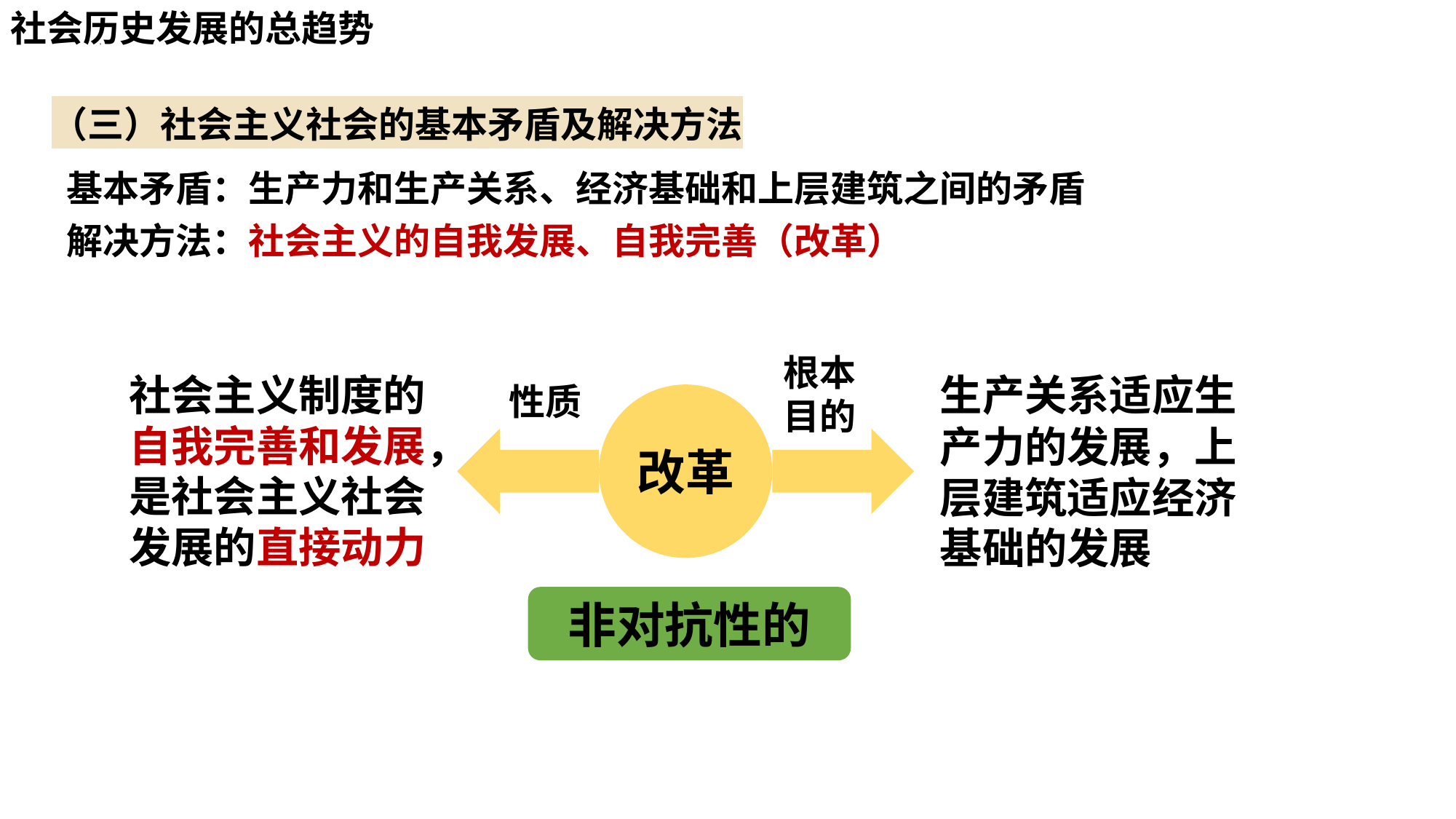

社会历史发展的总趋势
（三）社会主义社会的基本矛盾及解决方法
基本矛盾：生产力和生产关系、经济基础和上层建筑之间的矛盾
解决方法：社会主义的自我发展、自我完善（改革）
根本目的
社会主义制度的自我完善和发展，是社会主义社会发展的直接动力
生产关系适应生产力的发展，上层建筑适应经济基础的发展
性质
改革

非对抗性的